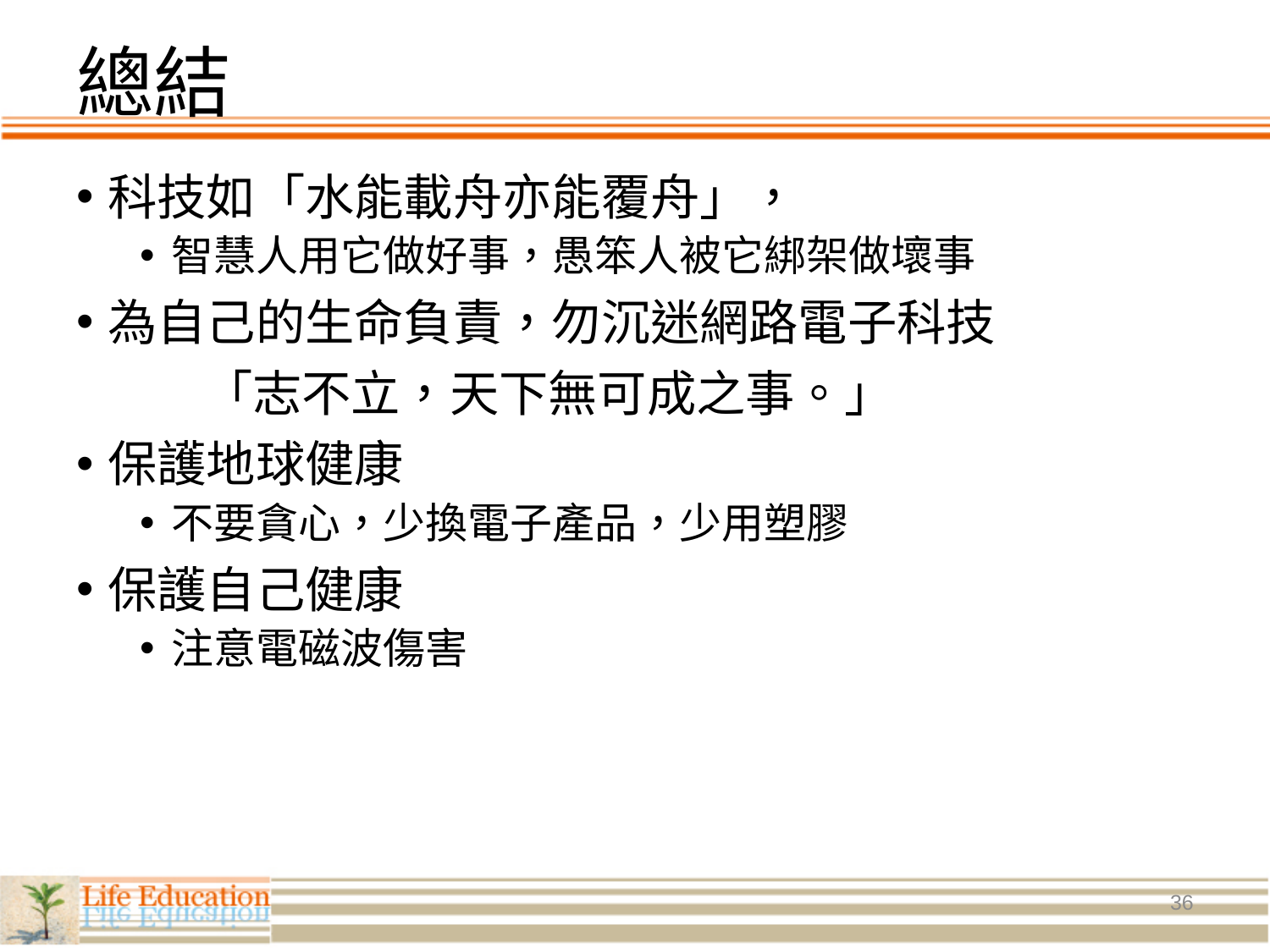

# 總結
科技如「水能載舟亦能覆舟」，
智慧人用它做好事，愚笨人被它綁架做壞事
為自己的生命負責，勿沉迷網路電子科技
	「志不立，天下無可成之事。」
保護地球健康
不要貪心，少換電子產品，少用塑膠
保護自己健康
注意電磁波傷害

36